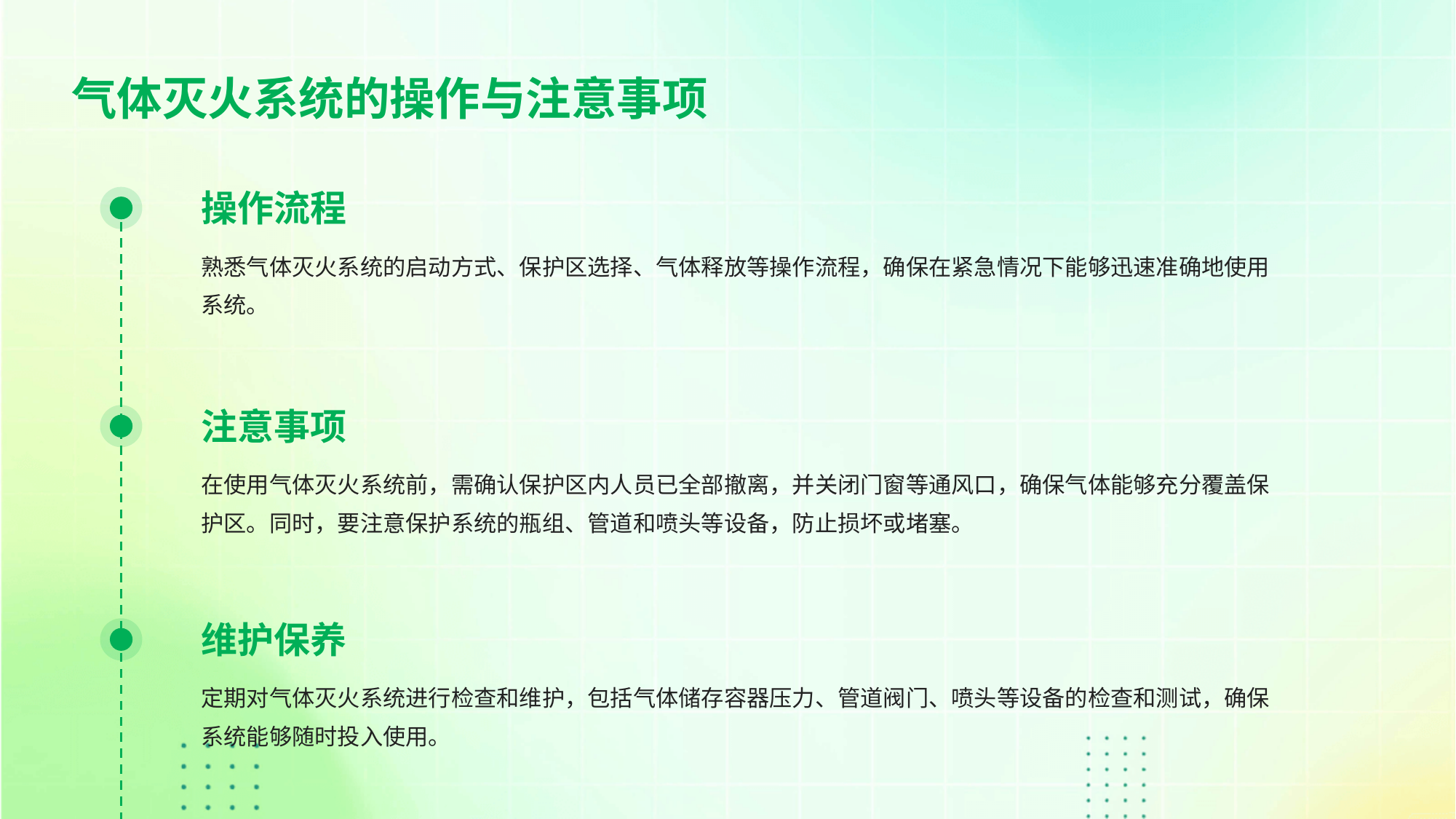

气体灭火系统的操作与注意事项
操作流程

熟悉气体灭火系统的启动方式、保护区选择、气体释放等操作流程，确保在紧急情况下能够迅速准确地使用系统。
注意事项

在使用气体灭火系统前，需确认保护区内人员已全部撤离，并关闭门窗等通风口，确保气体能够充分覆盖保护区。同时，要注意保护系统的瓶组、管道和喷头等设备，防止损坏或堵塞。
维护保养

定期对气体灭火系统进行检查和维护，包括气体储存容器压力、管道阀门、喷头等设备的检查和测试，确保系统能够随时投入使用。